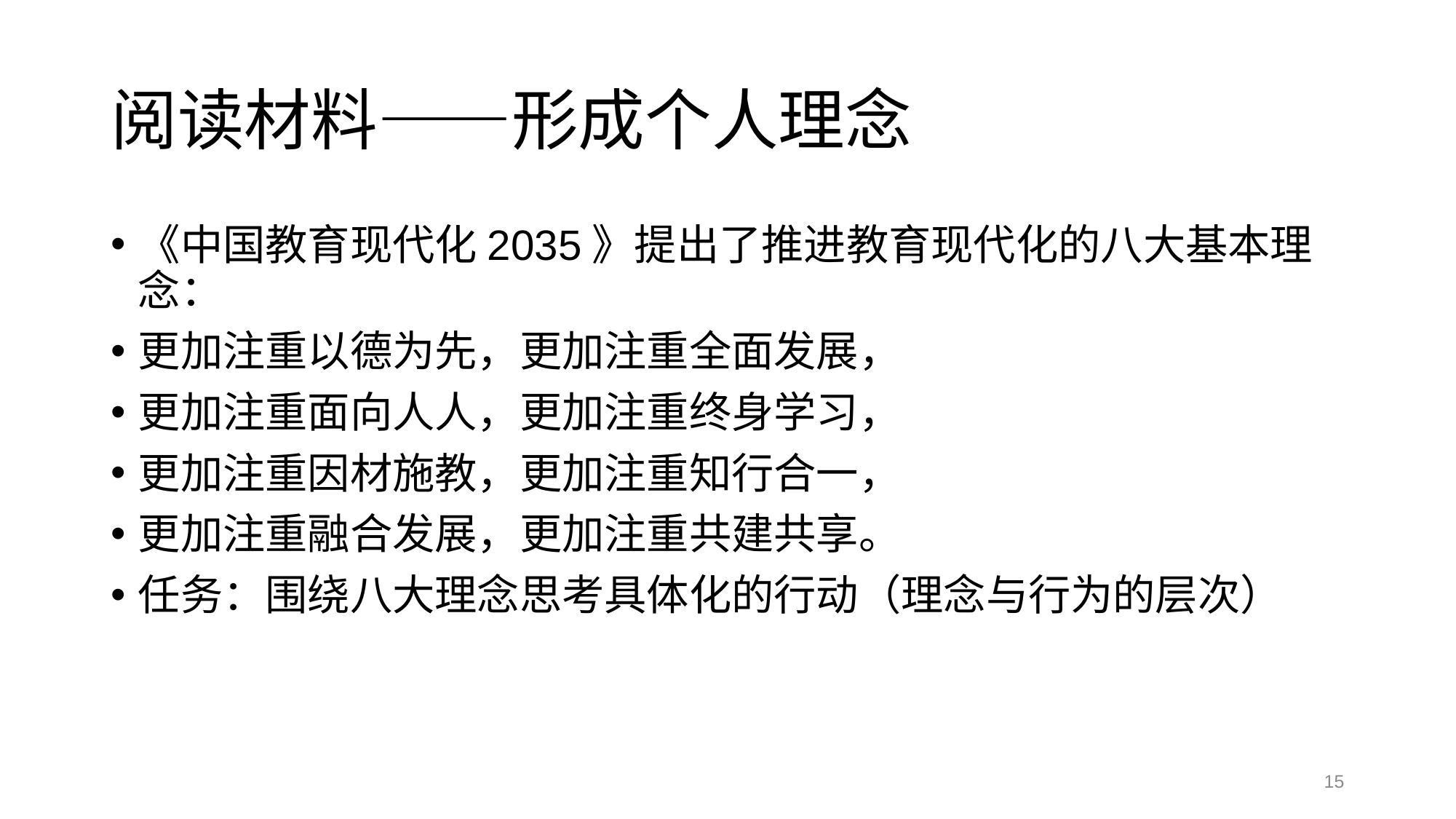

# 阅读材料——形成个人理念
《中国教育现代化2035》提出了推进教育现代化的八大基本理念：
更加注重以德为先，更加注重全面发展，
更加注重面向人人，更加注重终身学习，
更加注重因材施教，更加注重知行合一，
更加注重融合发展，更加注重共建共享。
任务：围绕八大理念思考具体化的行动（理念与行为的层次）
15